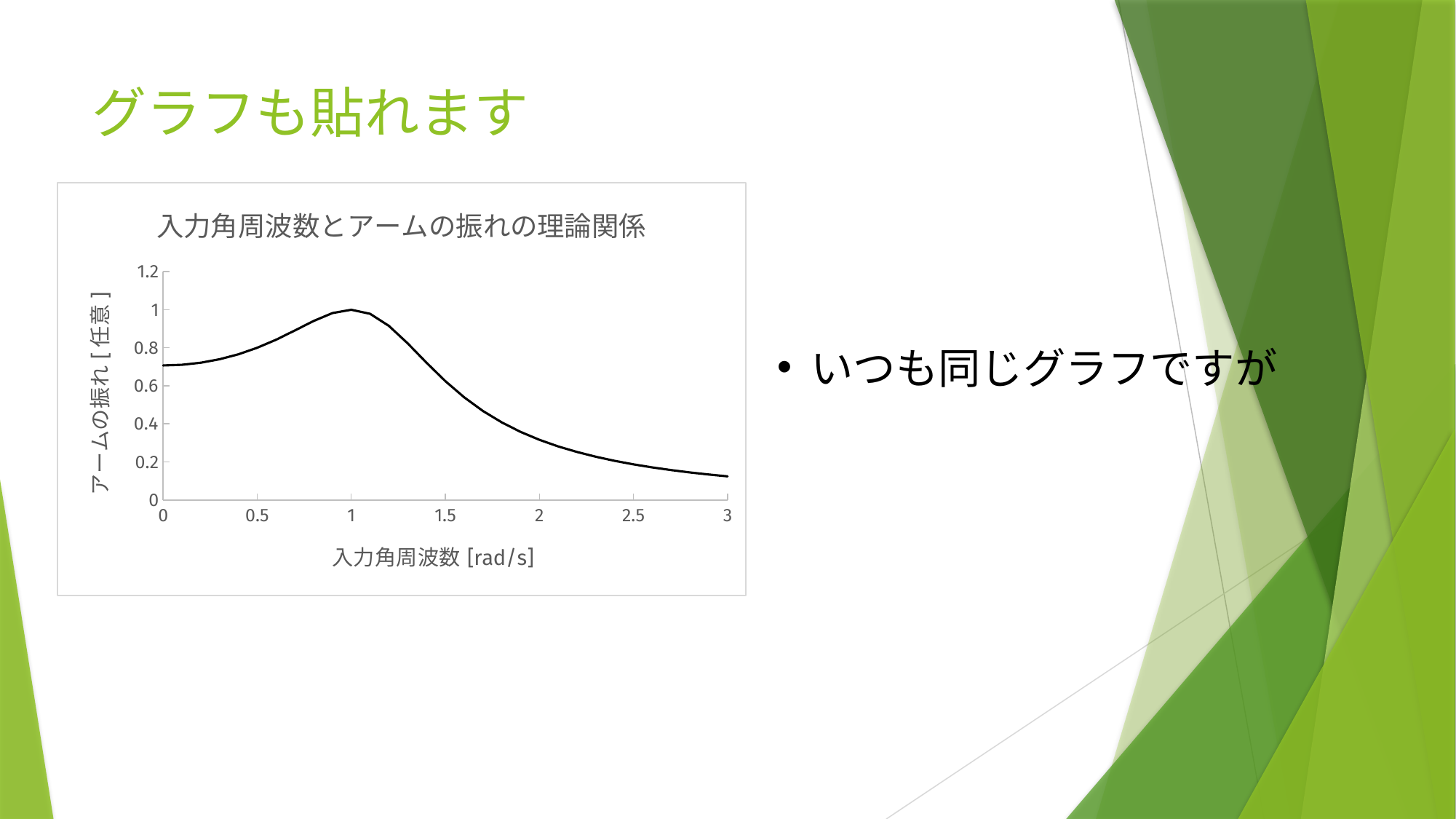

# グラフも貼れます

### Chart: 入力角周波数とアームの振れの理論関係

| Category | 理論値 |
|---|---|
いつも同じグラフですが